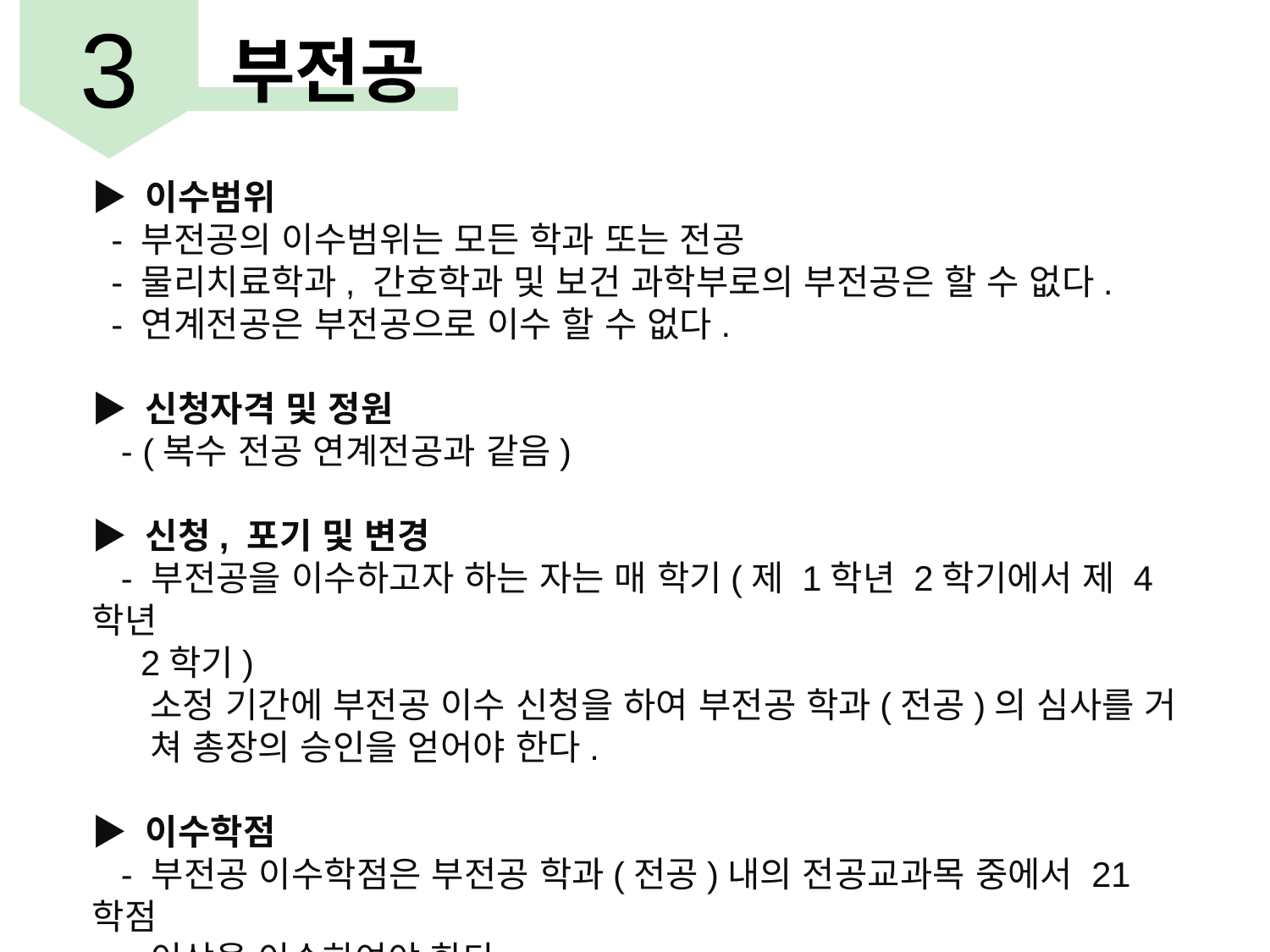

3
부전공

▶ 이수범위
  - 부전공의 이수범위는 모든 학과 또는 전공
  - 물리치료학과, 간호학과 및 보건 과학부로의 부전공은 할 수 없다.
  - 연계전공은 부전공으로 이수 할 수 없다.

▶ 신청자격 및 정원
   - (복수 전공 연계전공과 같음)

▶ 신청, 포기 및 변경
   - 부전공을 이수하고자 하는 자는 매 학기(제 1학년 2학기에서 제 4학년
     2학기)
     소정 기간에 부전공 이수 신청을 하여 부전공 학과(전공)의 심사를 거
     쳐 총장의 승인을 얻어야 한다.

▶ 이수학점
   - 부전공 이수학점은 부전공 학과(전공)내의 전공교과목 중에서 21학점
     이상을 이수하여야 한다.